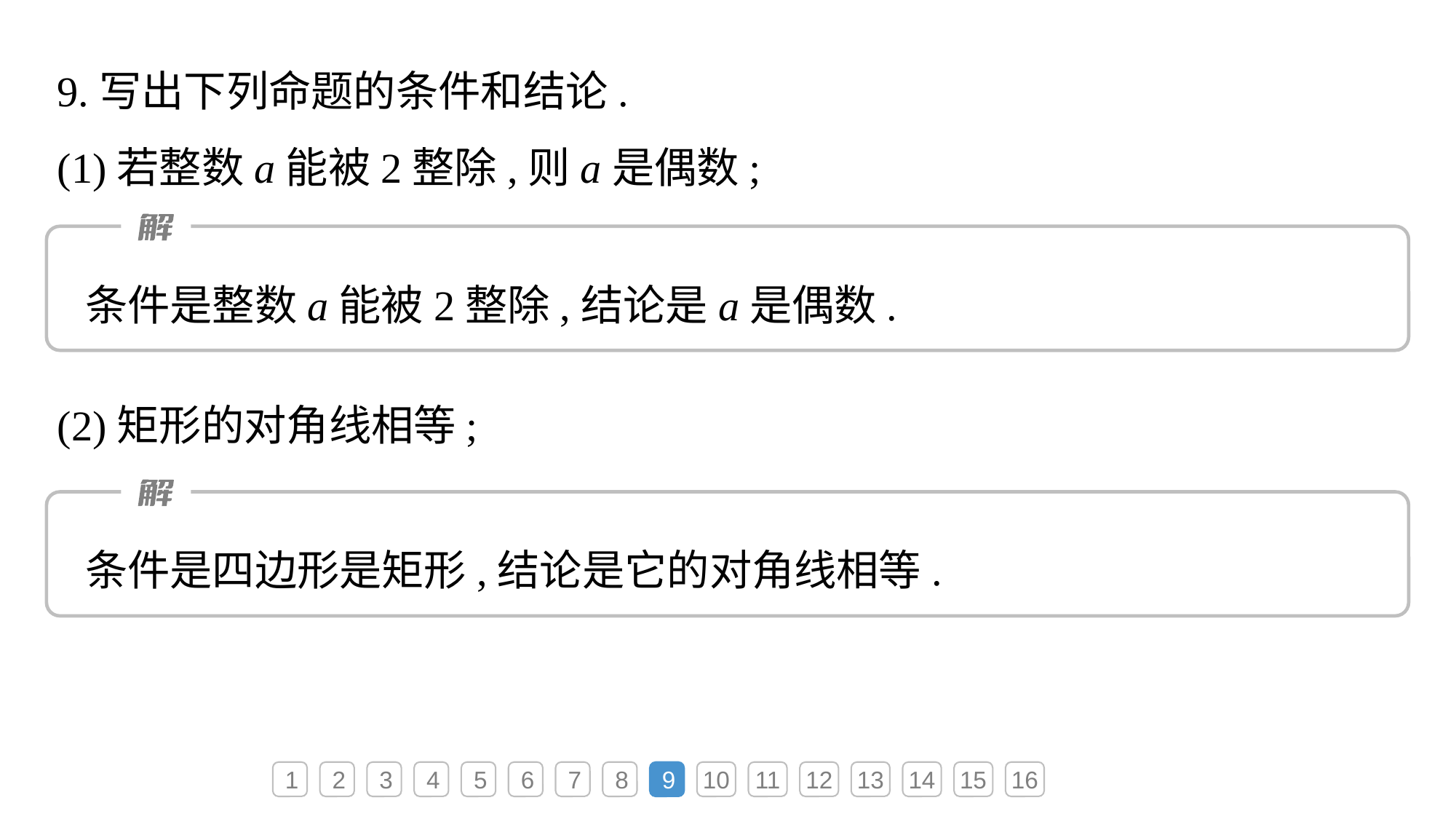

9.写出下列命题的条件和结论.
(1)若整数a能被2整除,则a是偶数;

条件是整数a能被2整除,结论是a是偶数.
(2)矩形的对角线相等;

条件是四边形是矩形,结论是它的对角线相等.
1
2
3
4
5
6
7
8
9
10
11
12
13
14
15
16